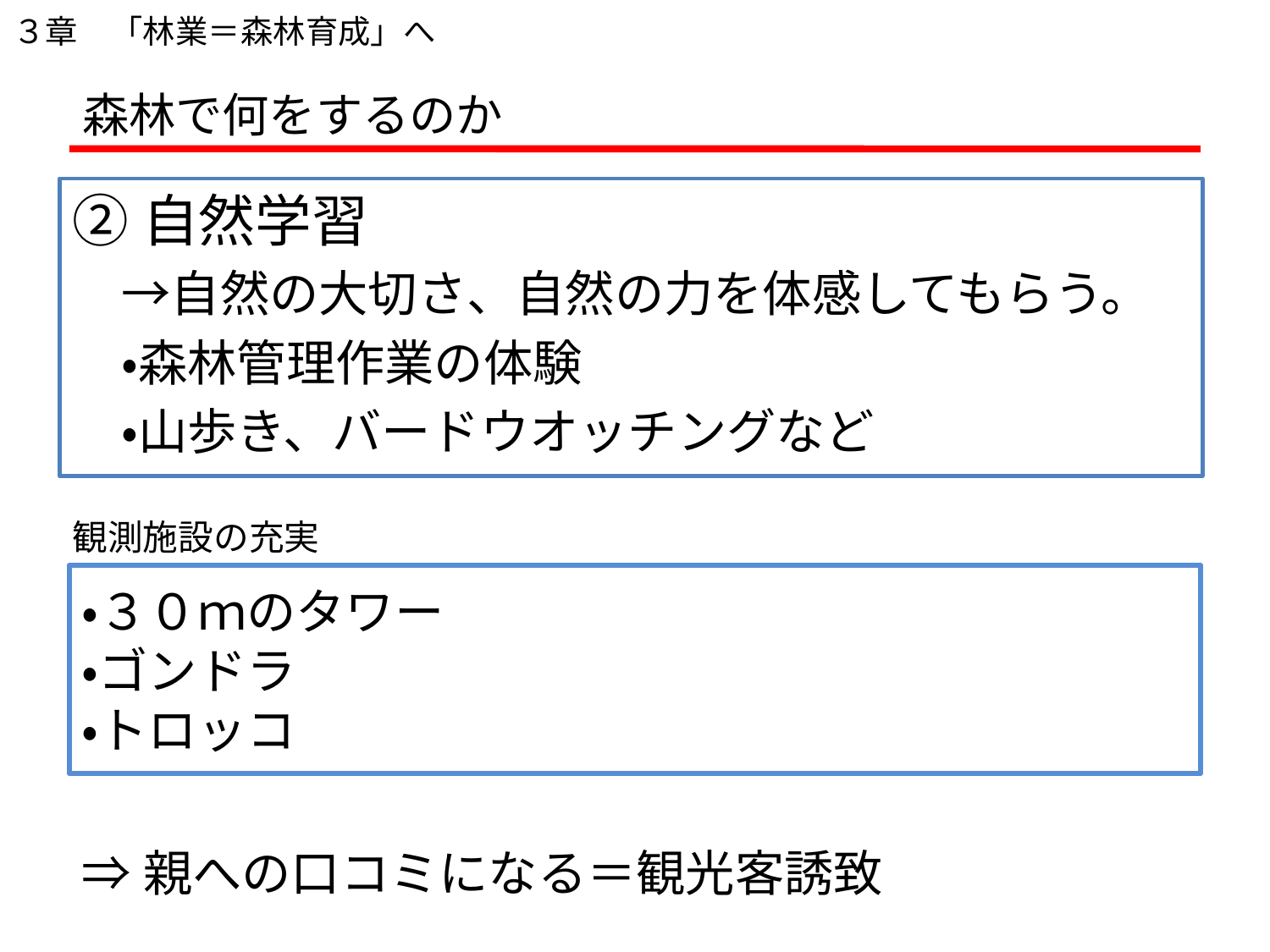

３章　「林業＝森林育成」へ
# 森林で何をするのか
②自然学習
　→自然の大切さ、自然の力を体感してもらう。
　・森林管理作業の体験
　・山歩き、バードウオッチングなど

観測施設の充実
・３０ｍのタワー
・ゴンドラ
・トロッコ
⇒親への口コミになる＝観光客誘致